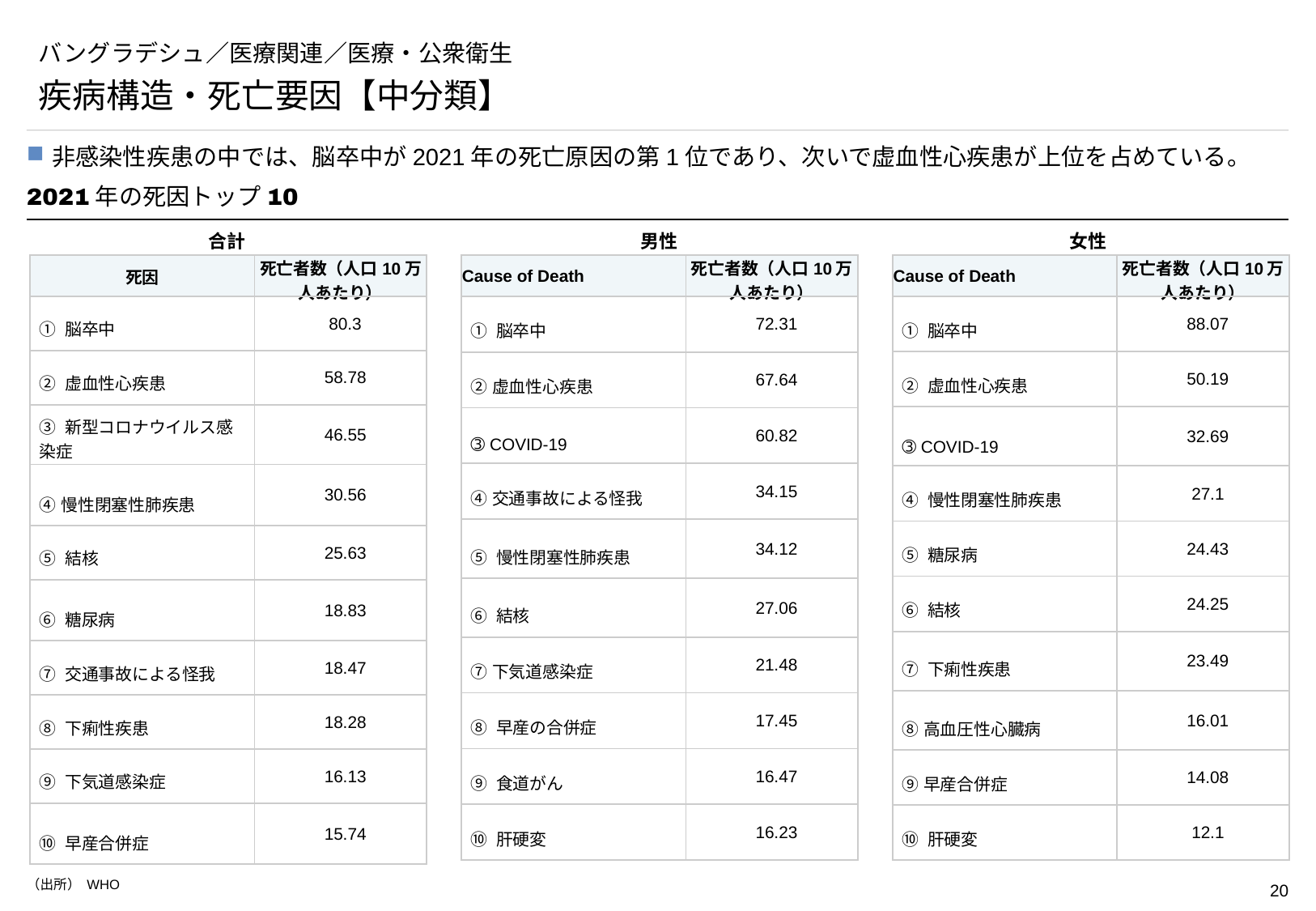

# バングラデシュ／医療関連／医療・公衆衛生
疾病構造・死亡要因【中分類】
非感染性疾患の中では、脳卒中が2021年の死亡原因の第1位であり、次いで虚血性心疾患が上位を占めている。
2021年の死因トップ10
合計
男性
女性
| Cause of Death | 死亡者数（人口10万人あたり） |
| --- | --- |
| ➀ 脳卒中 | 72.31 |
| ➁虚血性心疾患 | 67.64 |
| ➂ COVID-19 | 60.82 |
| ➃交通事故による怪我 | 34.15 |
| ➄ 慢性閉塞性肺疾患 | 34.12 |
| ➅ 結核 | 27.06 |
| ➆下気道感染症 | 21.48 |
| ➇ 早産の合併症 | 17.45 |
| ➈ 食道がん | 16.47 |
| ➉ 肝硬変 | 16.23 |
| Cause of Death | 死亡者数（人口10万人あたり） |
| --- | --- |
| ➀ 脳卒中 | 88.07 |
| ➁ 虚血性心疾患 | 50.19 |
| ➂ COVID-19 | 32.69 |
| ➃ 慢性閉塞性肺疾患 | 27.1 |
| ➄ 糖尿病 | 24.43 |
| ➅ 結核 | 24.25 |
| ➆ 下痢性疾患 | 23.49 |
| ➇高血圧性心臓病 | 16.01 |
| ➈早産合併症 | 14.08 |
| ➉ 肝硬変 | 12.1 |
| 死因 | 死亡者数（人口10万人あたり） |
| --- | --- |
| ➀ 脳卒中 | 80.3 |
| ➁ 虚血性心疾患 | 58.78 |
| ➂ 新型コロナウイルス感染症 | 46.55 |
| ➃慢性閉塞性肺疾患 | 30.56 |
| ➄ 結核 | 25.63 |
| ➅ 糖尿病 | 18.83 |
| ➆ 交通事故による怪我 | 18.47 |
| ➇ 下痢性疾患 | 18.28 |
| ➈ 下気道感染症 | 16.13 |
| ➉ 早産合併症 | 15.74 |
（出所） WHO